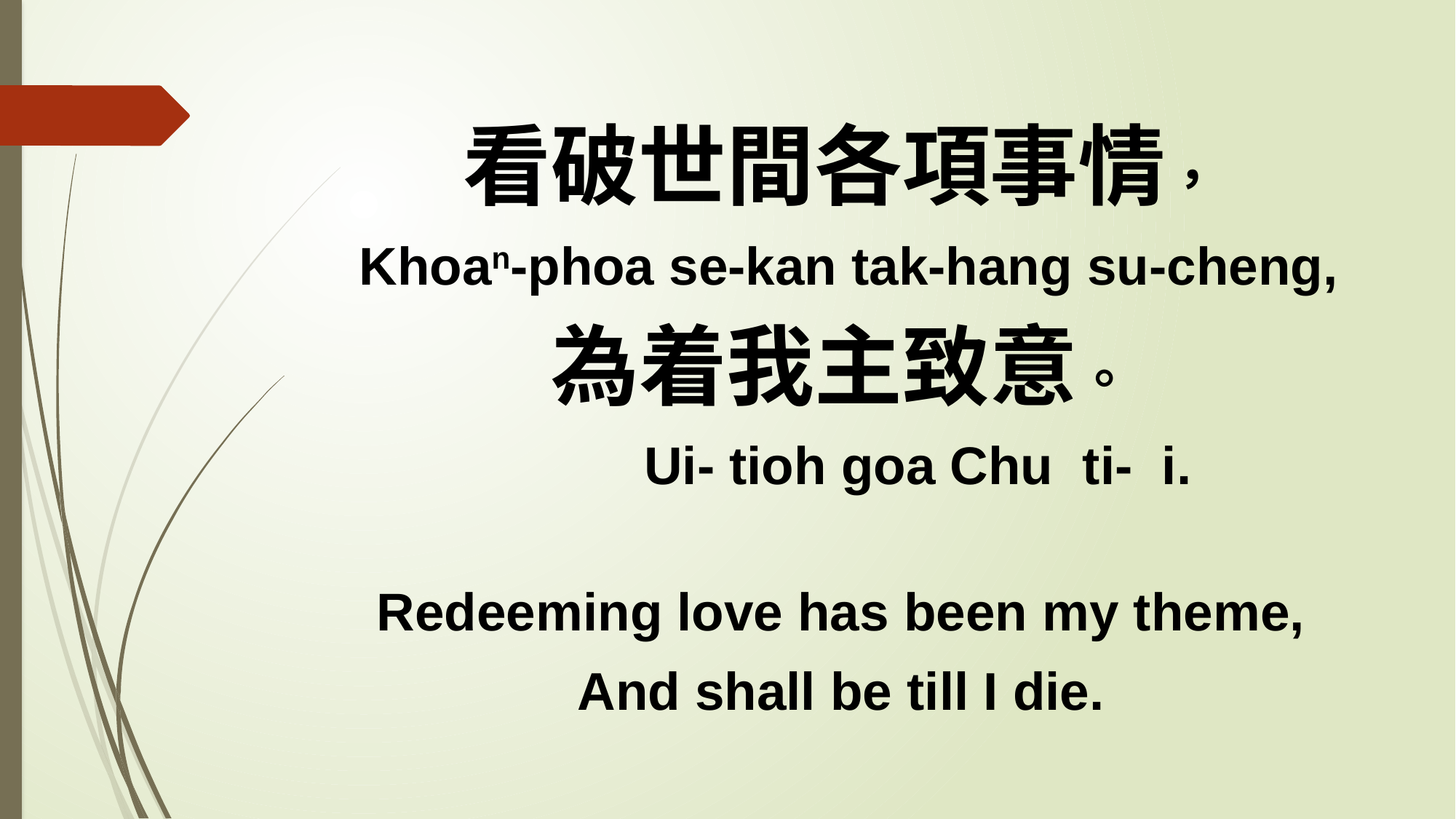

看破世間各項事情，
 Khoan-phoa se-kan tak-hang su-cheng,
為着我主致意。
                      Ui- tioh goa Chu  ti-  i.

Redeeming love has been my theme,
And shall be till I die.